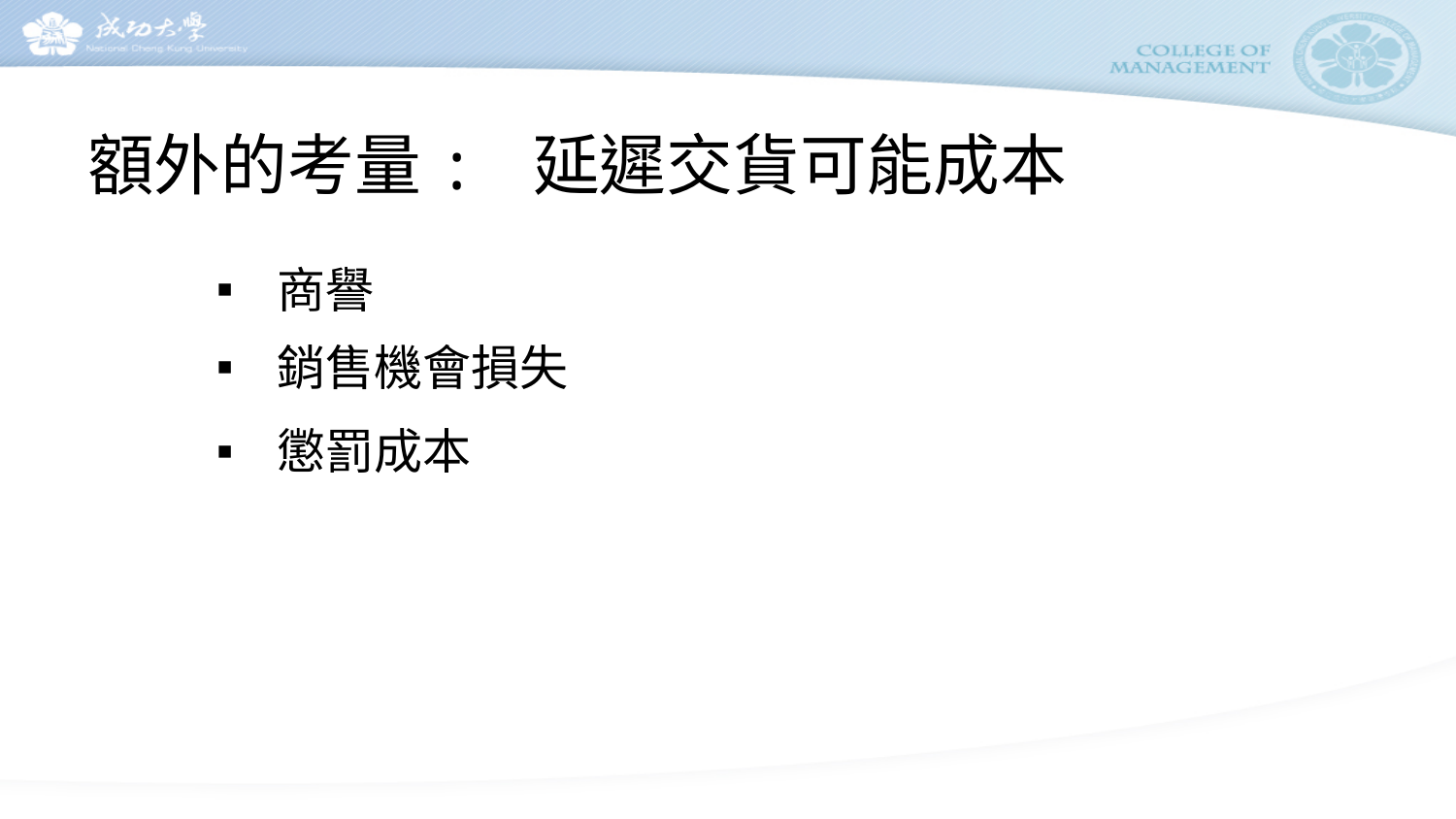

# 額外的考量: 延遲交貨可能成本
商譽

銷售機會損失

懲罰成本

44